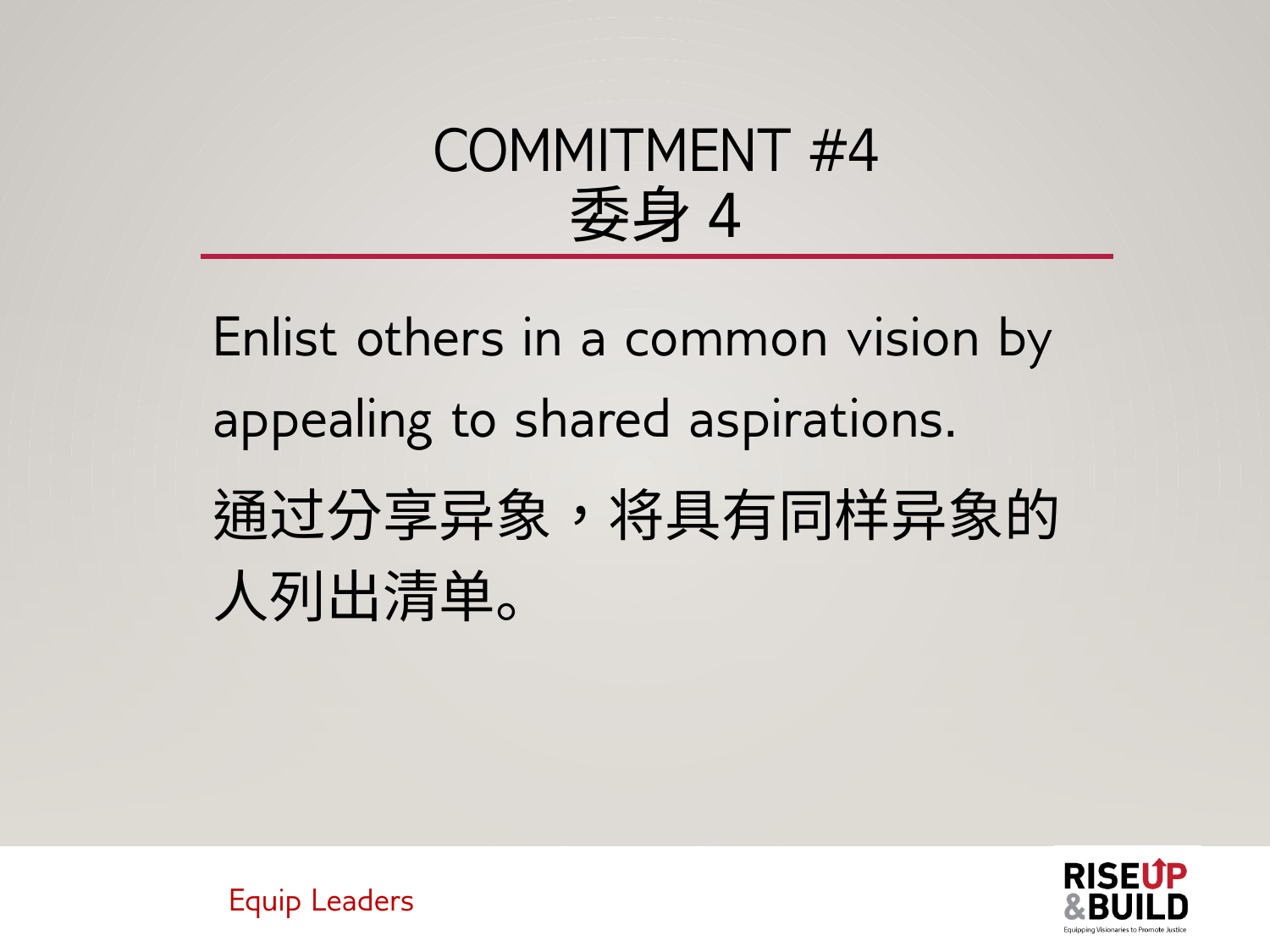

# Commitment #4 委身4
Enlist others in a common vision by appealing to shared aspirations.
通过分享异象，将具有同样异象的人列出清单。
Equip Leaders